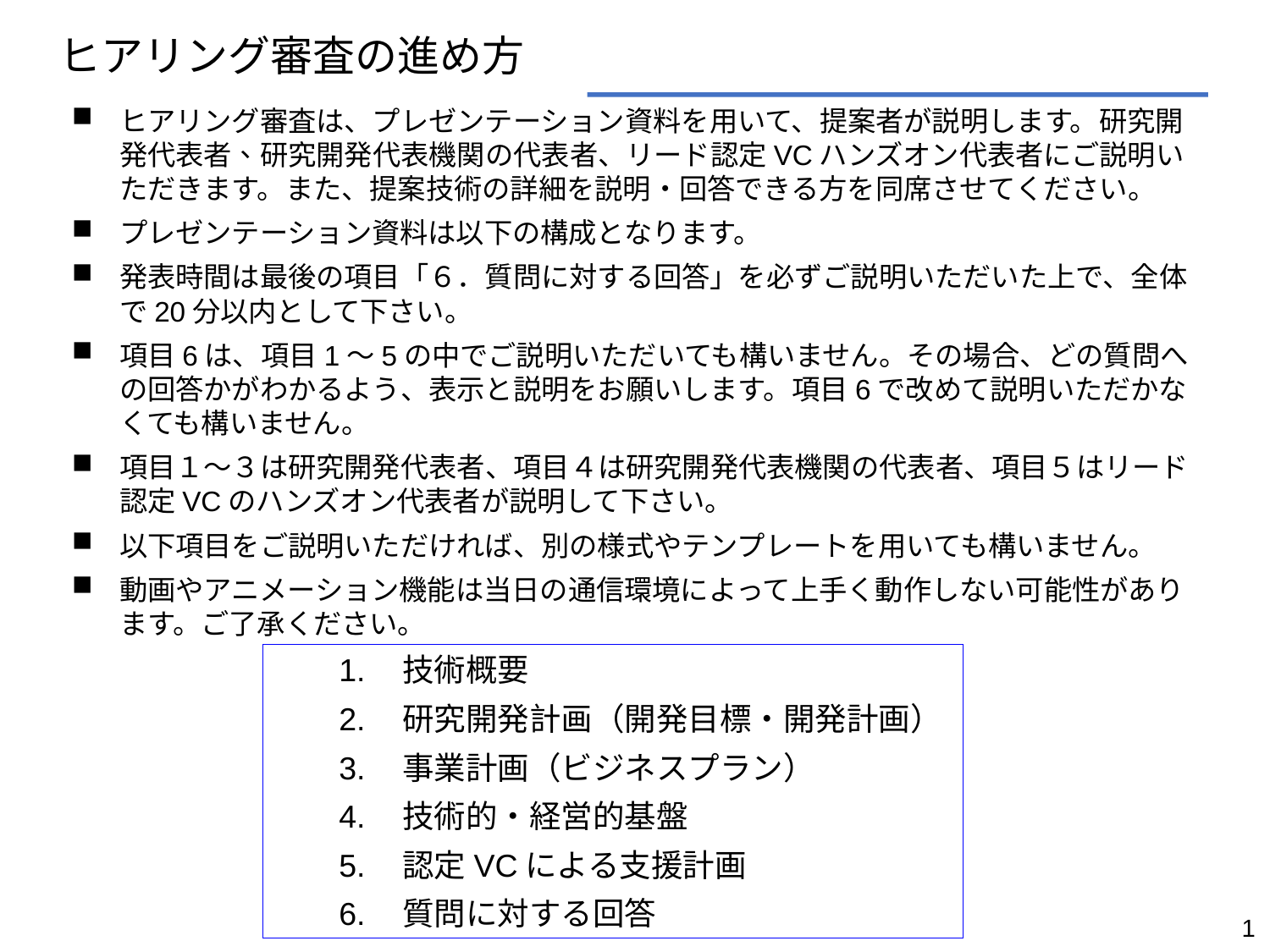

ヒアリング審査の進め方

ヒアリング審査は、プレゼンテーション資料を用いて、提案者が説明します。研究開発代表者、研究開発代表機関の代表者、リード認定VCハンズオン代表者にご説明いただきます。また、提案技術の詳細を説明・回答できる方を同席させてください。
プレゼンテーション資料は以下の構成となります。
発表時間は最後の項目「６．質問に対する回答」を必ずご説明いただいた上で、全体で20分以内として下さい。
項目6は、項目1～5の中でご説明いただいても構いません。その場合、どの質問への回答かがわかるよう、表示と説明をお願いします。項目6で改めて説明いただかなくても構いません。
項目１～３は研究開発代表者、項目４は研究開発代表機関の代表者、項目５はリード認定VCのハンズオン代表者が説明して下さい。
以下項目をご説明いただければ、別の様式やテンプレートを用いても構いません。
動画やアニメーション機能は当日の通信環境によって上手く動作しない可能性があります。ご了承ください。
技術概要
研究開発計画（開発目標・開発計画）
事業計画（ビジネスプラン）
技術的・経営的基盤
認定VCによる支援計画
質問に対する回答
1